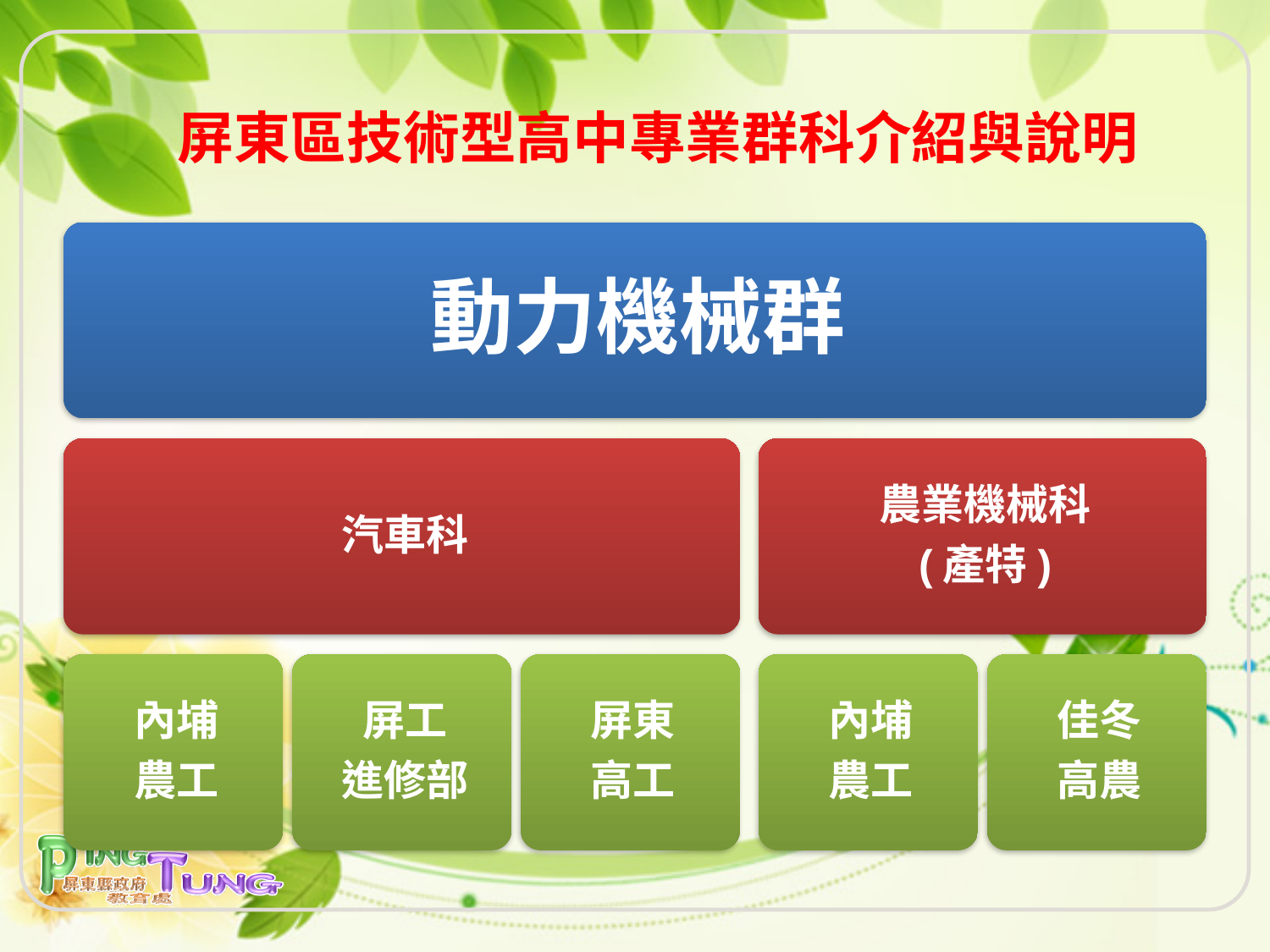

屏東區技術型高中專業群科介紹與說明
動力機械群
汽車科
內埔
農工
屏工
進修部
屏東
高工
農業機械科
(產特)
內埔
農工
佳冬
高農